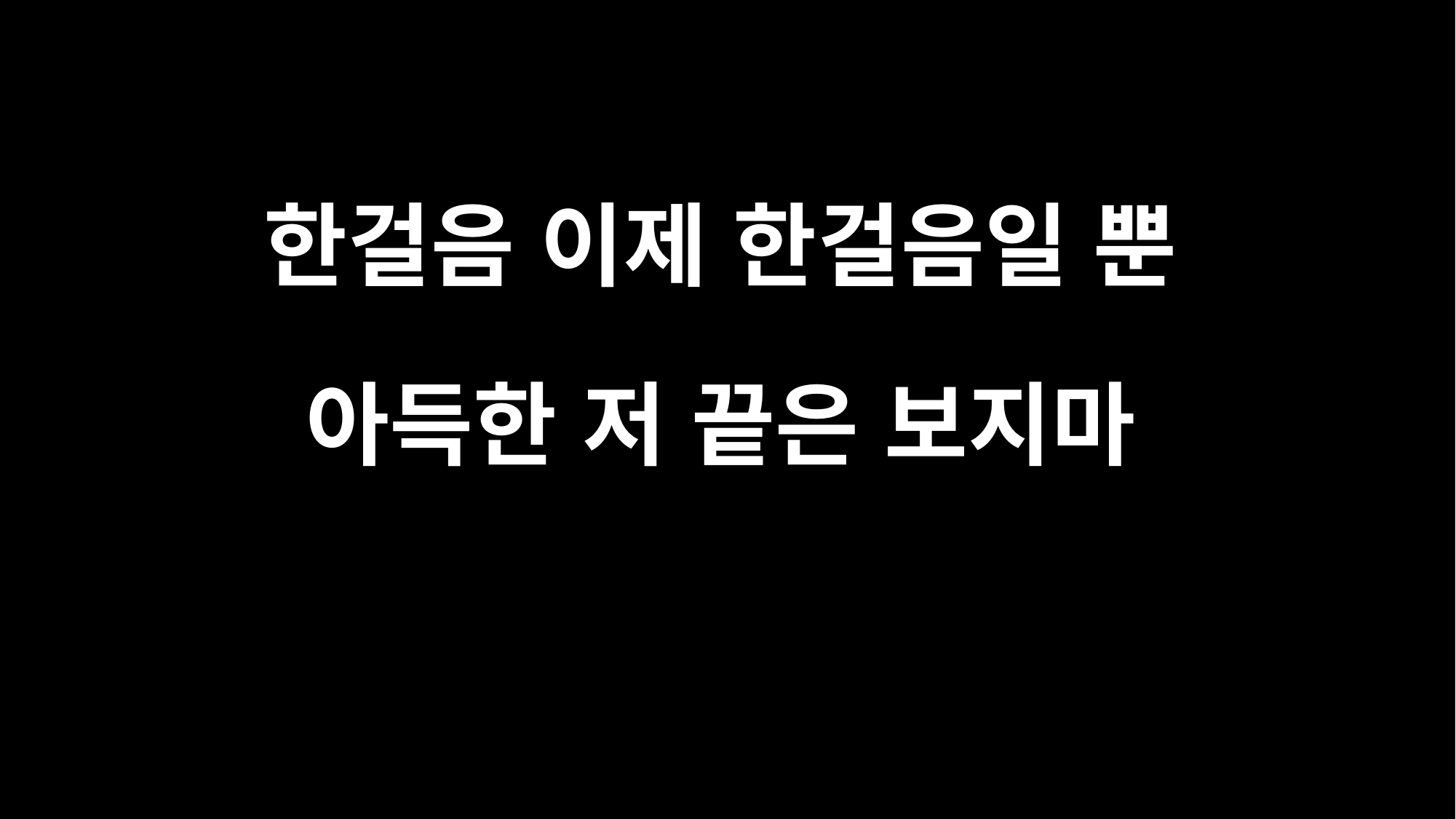

한걸음 이제 한걸음일 뿐
아득한 저 끝은 보지마